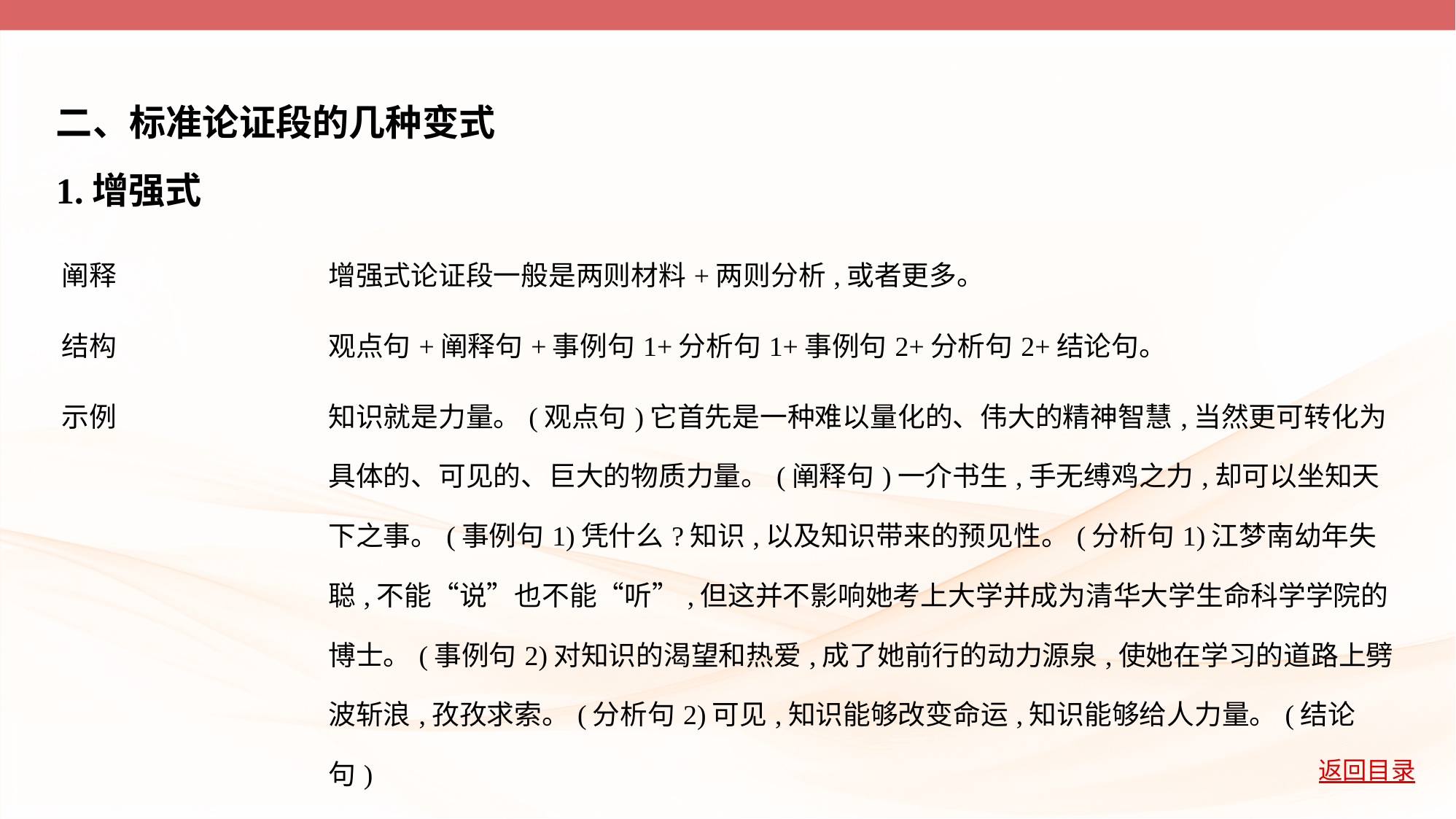

二、标准论证段的几种变式
1.增强式
| 阐释 | 增强式论证段一般是两则材料+两则分析,或者更多。 |
| --- | --- |
| 结构 | 观点句+阐释句+事例句1+分析句1+事例句2+分析句2+结论句。 |
| 示例 | 知识就是力量。(观点句)它首先是一种难以量化的、伟大的精神智慧,当然更可转化为具体的、可见的、巨大的物质力量。(阐释句)一介书生,手无缚鸡之力,却可以坐知天下之事。(事例句1)凭什么?知识,以及知识带来的预见性。(分析句1)江梦南幼年失聪,不能“说”也不能“听”,但这并不影响她考上大学并成为清华大学生命科学学院的博士。(事例句2)对知识的渴望和热爱,成了她前行的动力源泉,使她在学习的道路上劈波斩浪,孜孜求索。(分析句2)可见,知识能够改变命运,知识能够给人力量。(结论句) |